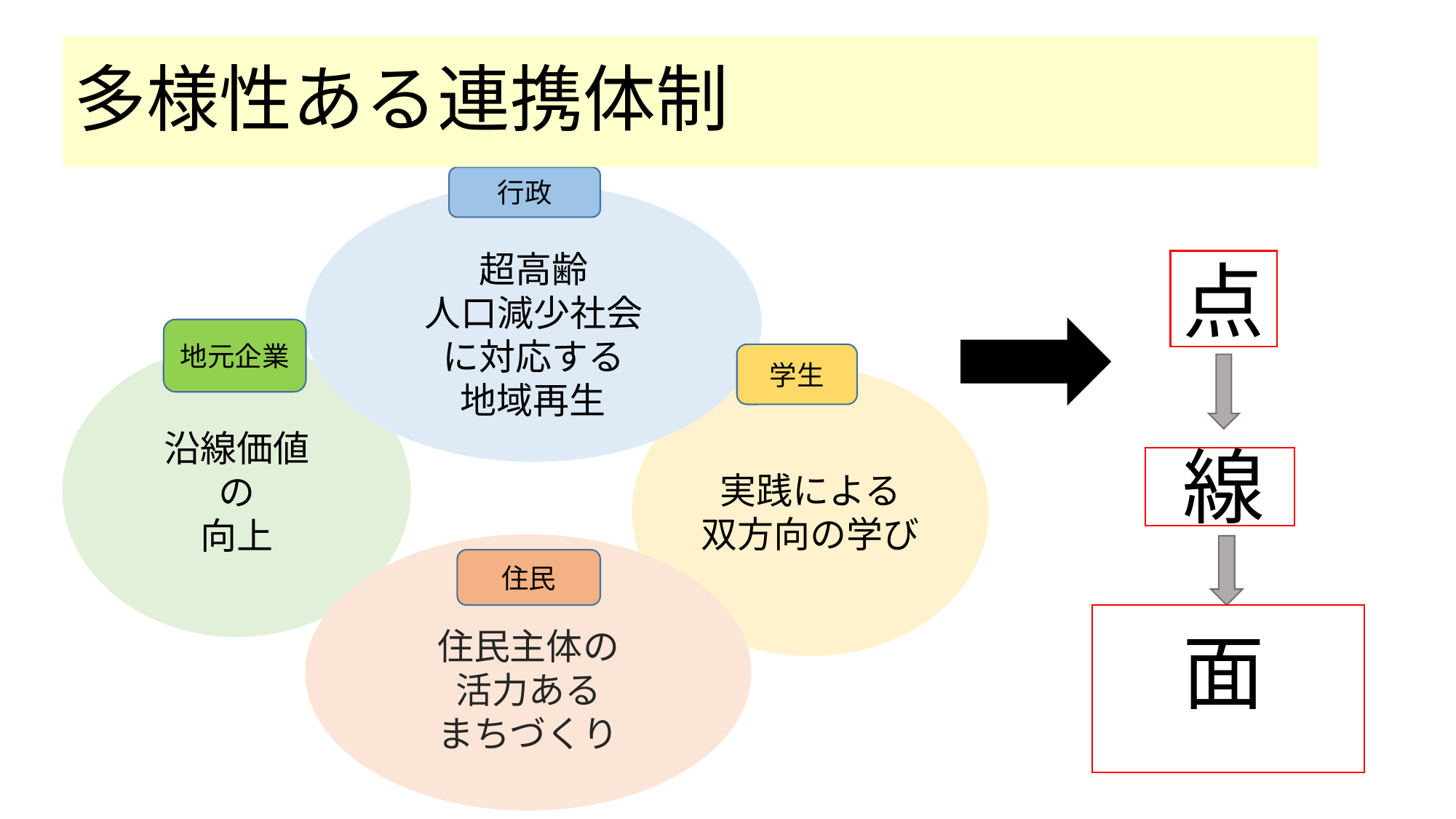

多様性ある連携体制
行政

超高齢
人口減少社会
に対応する
地域再生

点

線

面

地元企業
学生

沿線価値
の
向上

実践による
双方向の学び

住民主体の
活力ある
まちづくり

住民